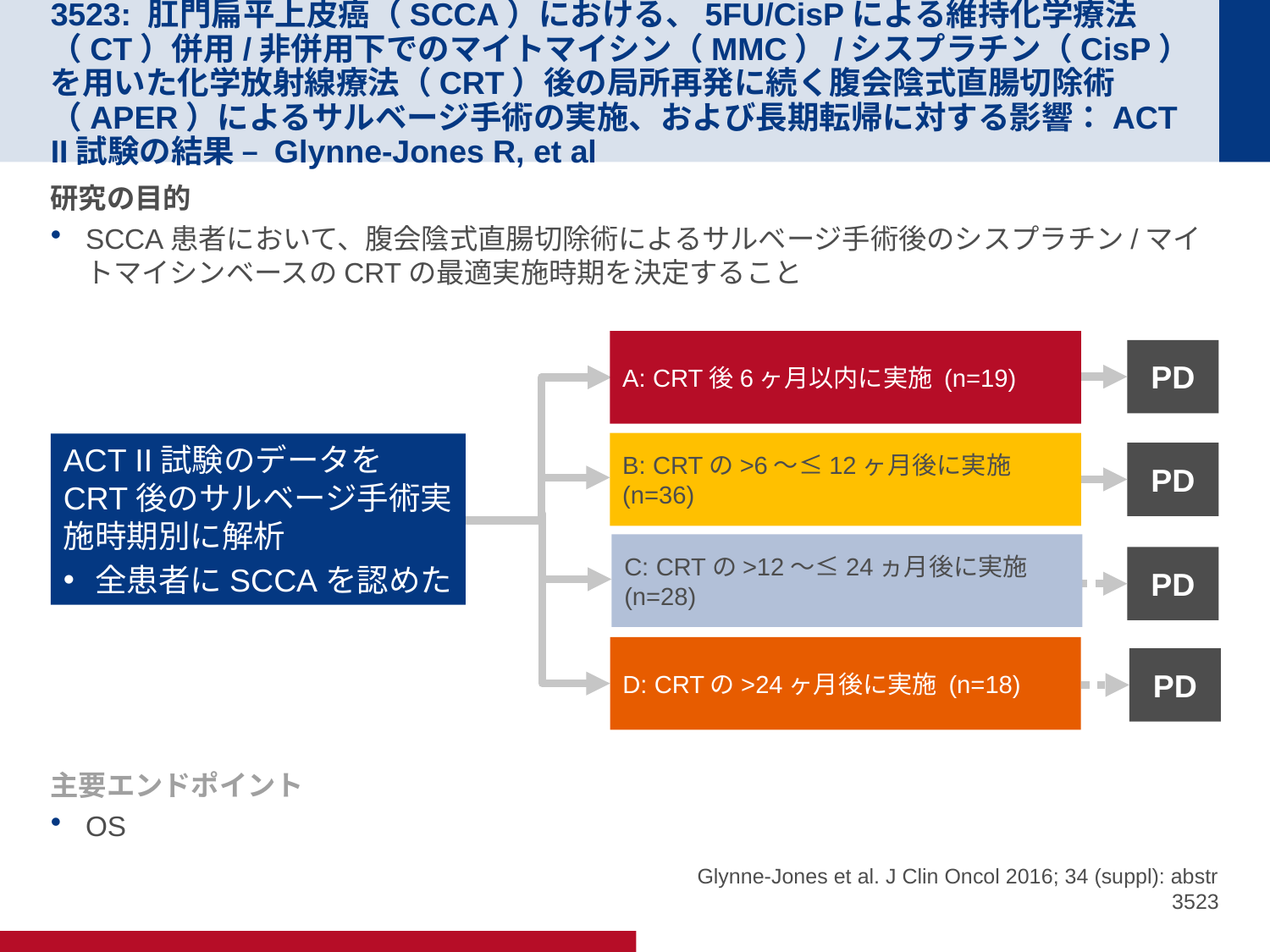

# 3523: 肛門扁平上皮癌（SCCA）における、5FU/CisPによる維持化学療法（CT）併用/非併用下でのマイトマイシン（MMC）/シスプラチン（CisP）を用いた化学放射線療法（CRT）後の局所再発に続く腹会陰式直腸切除術（APER）によるサルベージ手術の実施、および長期転帰に対する影響：ACT II試験の結果 – Glynne-Jones R, et al
研究の目的
SCCA患者において、腹会陰式直腸切除術によるサルベージ手術後のシスプラチン/マイトマイシンベースのCRTの最適実施時期を決定すること
A: CRT後6ヶ月以内に実施 (n=19)
PD
B: CRTの>6～≤12ヶ月後に実施 (n=36)
ACT II試験のデータをCRT後のサルベージ手術実施時期別に解析
全患者にSCCAを認めた
PD
C: CRTの>12～≤24ヵ月後に実施 (n=28)
PD
D: CRTの>24ヶ月後に実施 (n=18)
PD
主要エンドポイント
OS
Glynne-Jones et al. J Clin Oncol 2016; 34 (suppl): abstr 3523